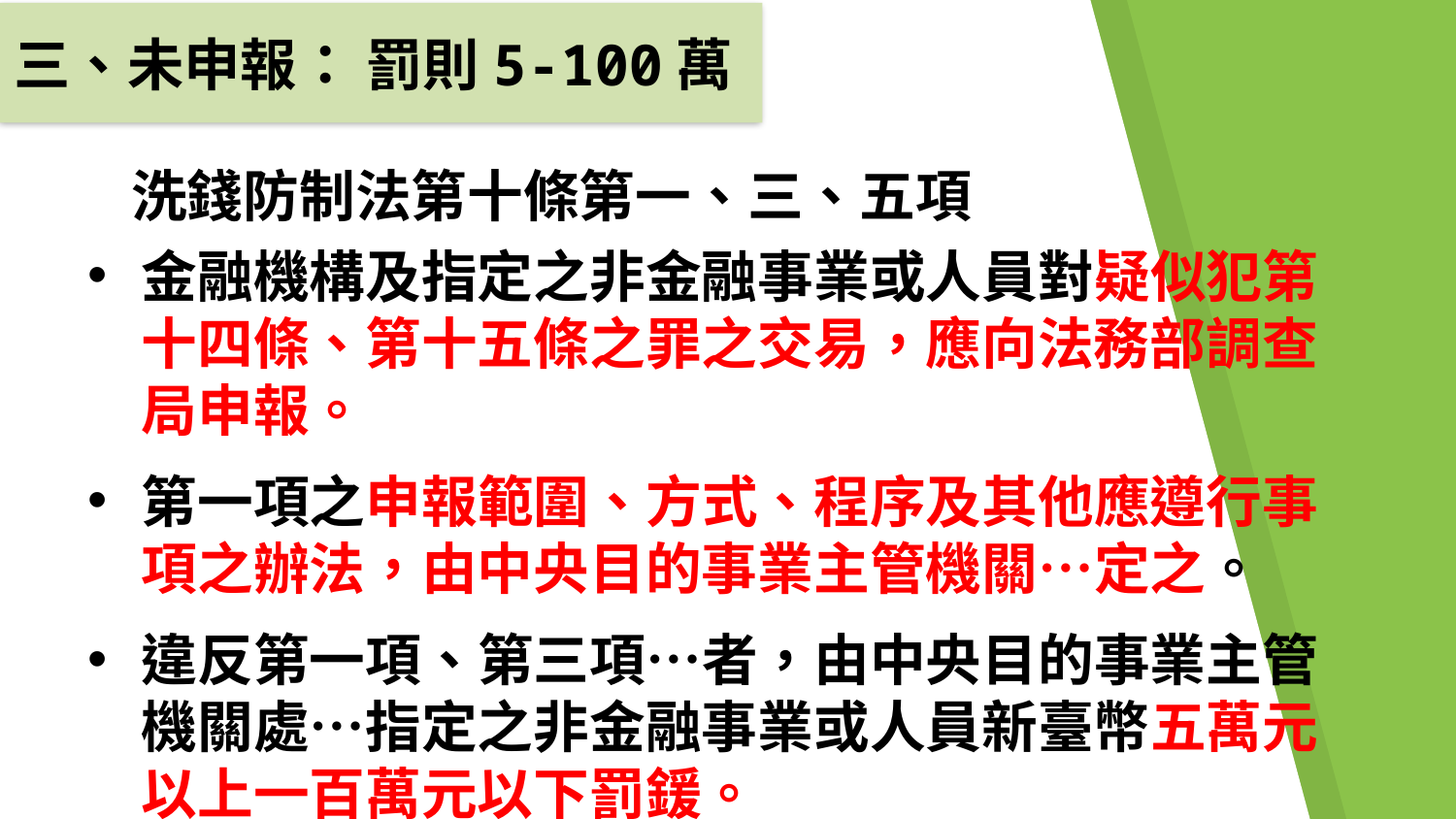

三、未申報： 罰則5-100萬
  洗錢防制法第十條第一、三、五項
金融機構及指定之非金融事業或人員對疑似犯第十四條、第十五條之罪之交易，應向法務部調查局申報。
第一項之申報範圍、方式、程序及其他應遵行事項之辦法，由中央目的事業主管機關…定之。
違反第一項、第三項…者，由中央目的事業主管機關處…指定之非金融事業或人員新臺幣五萬元以上一百萬元以下罰鍰。